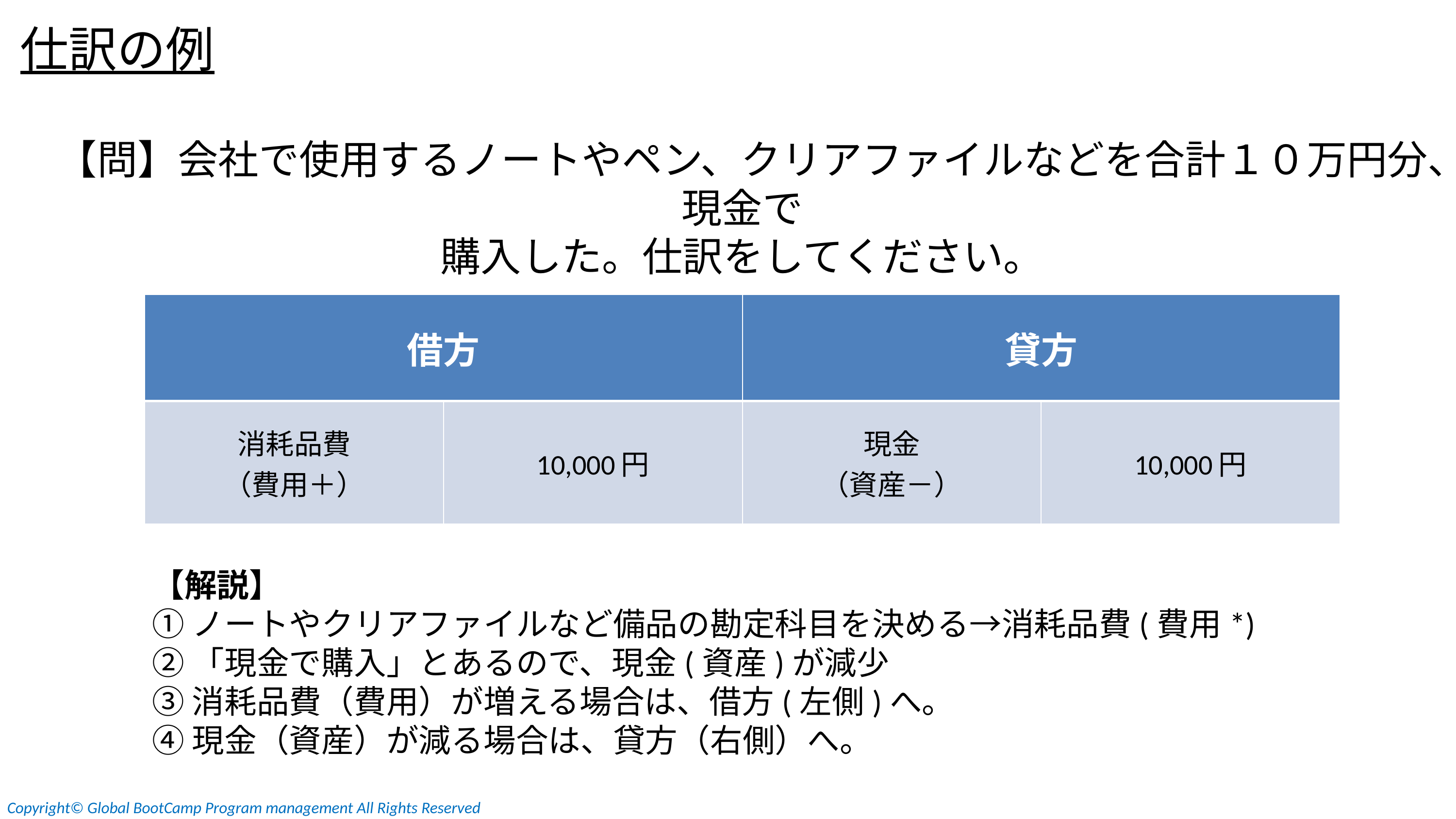

仕訳の例
【問】会社で使用するノートやペン、クリアファイルなどを合計１０万円分、現金で
購入した。仕訳をしてください。
| 借方 |  | 貸方 |  |
| --- | --- | --- | --- |
| 消耗品費 （費用＋） | 10,000円 | 現金 （資産－） | 10,000円 |
【解説】
①ノートやクリアファイルなど備品の勘定科目を決める→消耗品費(費用*)
②「現金で購入」とあるので、現金(資産)が減少
③消耗品費（費用）が増える場合は、借方(左側)へ。
④現金（資産）が減る場合は、貸方（右側）へ。